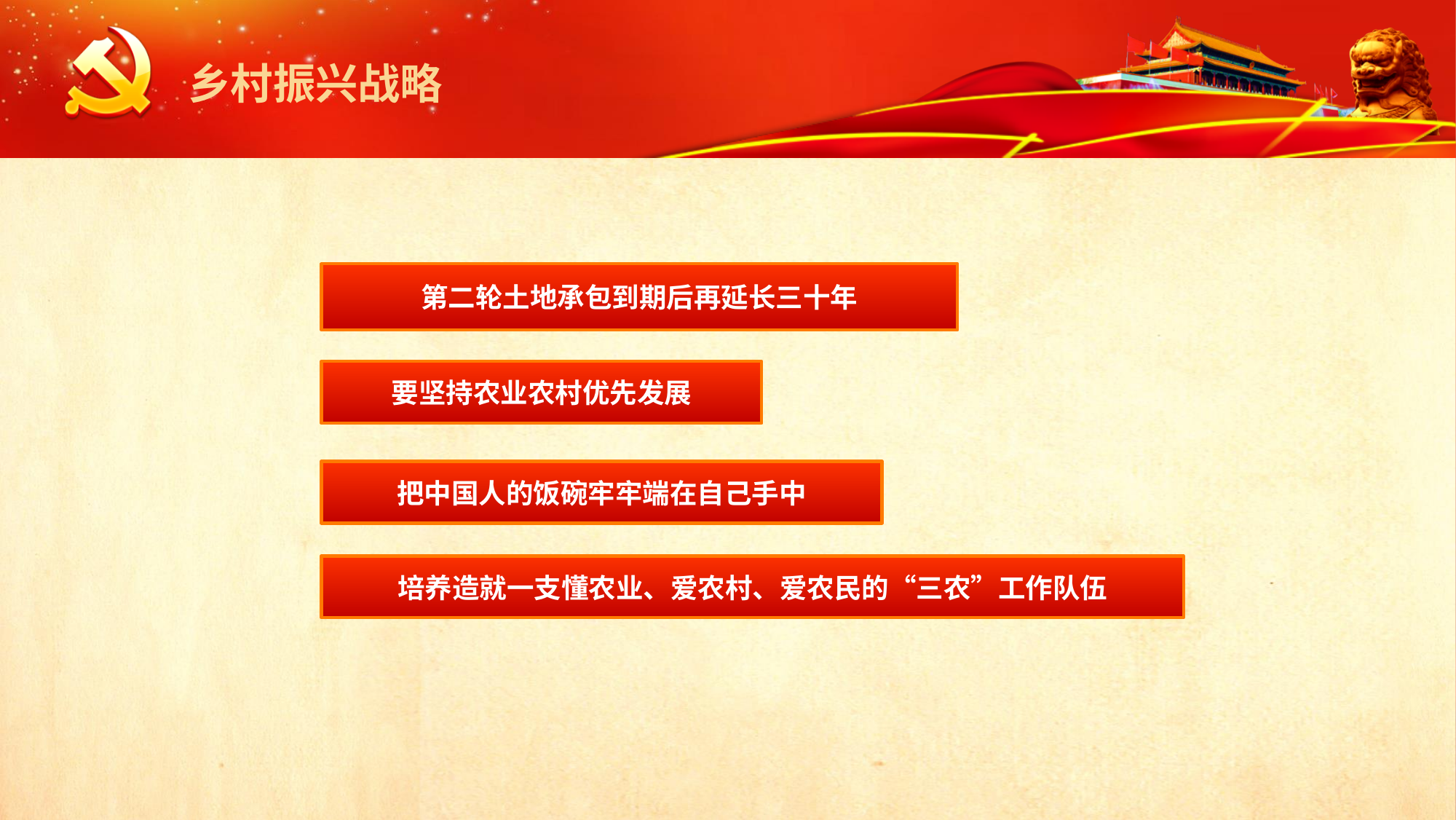

乡村振兴战略
第二轮土地承包到期后再延长三十年
要坚持农业农村优先发展
把中国人的饭碗牢牢端在自己手中
培养造就一支懂农业、爱农村、爱农民的“三农”工作队伍